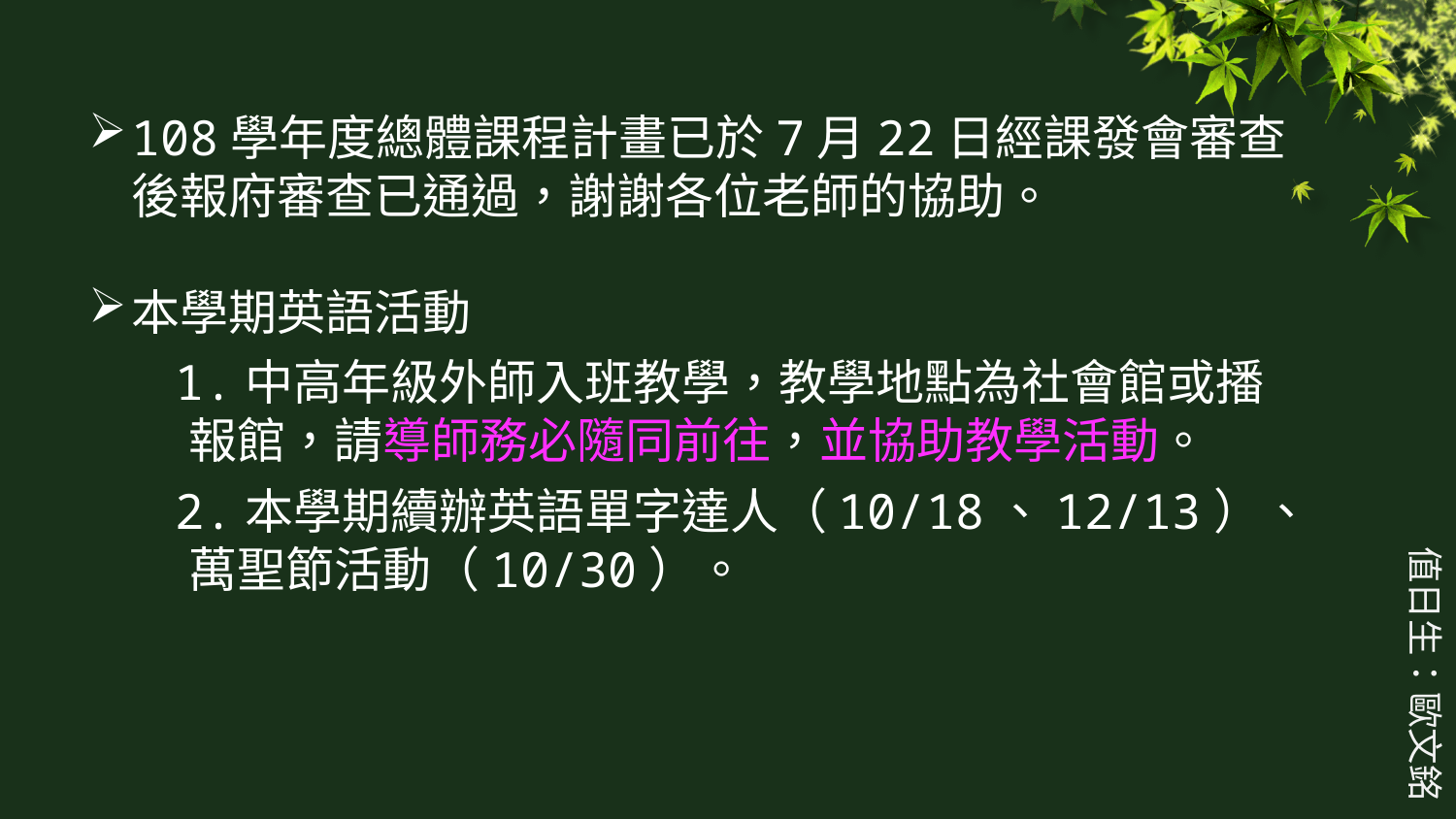

108學年度總體課程計畫已於7月22日經課發會審查後報府審查已通過，謝謝各位老師的協助。

本學期英語活動
 1.中高年級外師入班教學，教學地點為社會館或播報館，請導師務必隨同前往，並協助教學活動。
 2.本學期續辦英語單字達人（10/18、12/13）、萬聖節活動（10/30）。
值日生：歐文銘